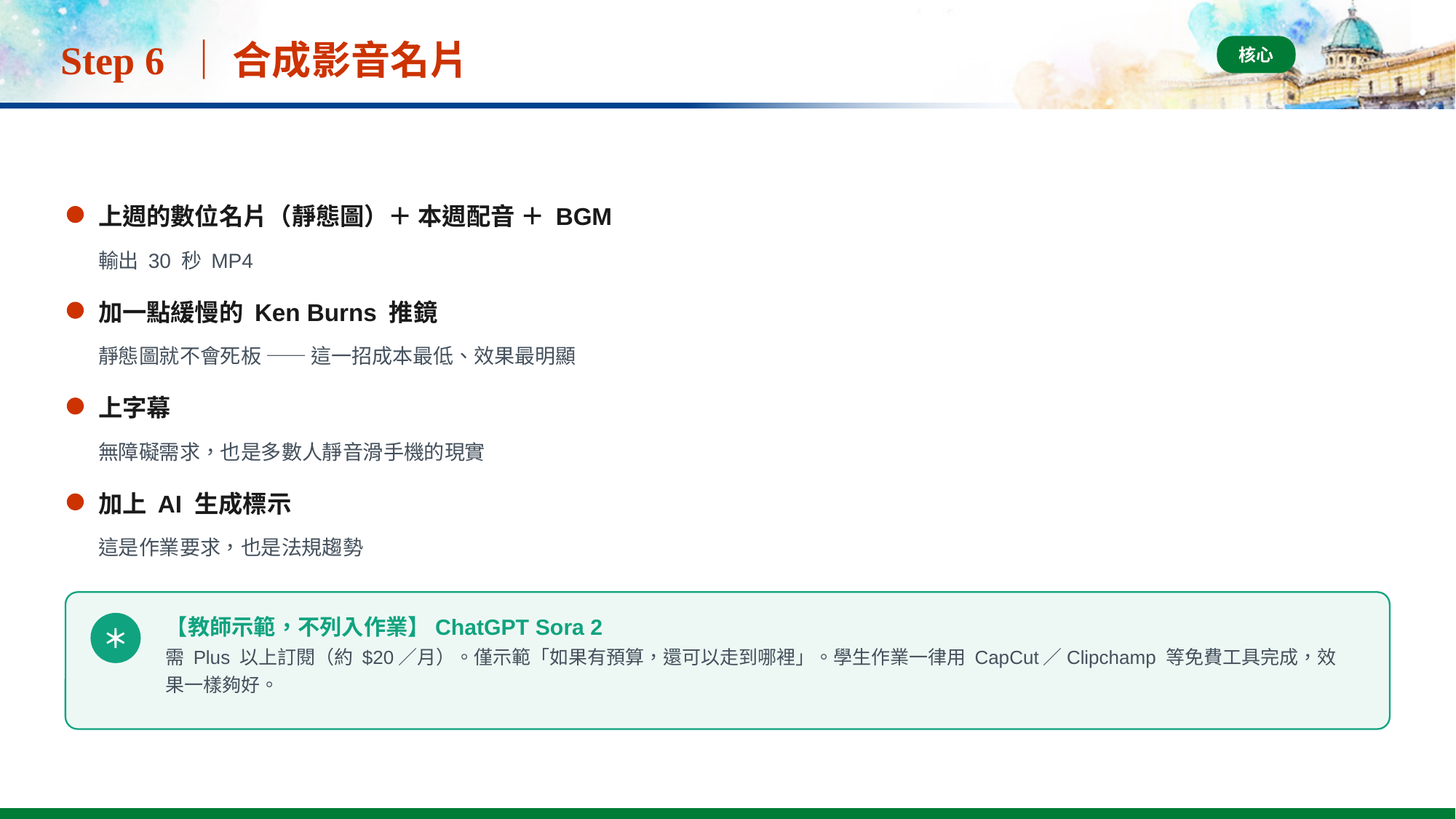

# Step 6 ｜ 合成影音名片
核心
上週的數位名片（靜態圖）＋ 本週配音 ＋ BGM

輸出 30 秒 MP4
加一點緩慢的 Ken Burns 推鏡

靜態圖就不會死板 —— 這一招成本最低、效果最明顯
上字幕

無障礙需求，也是多數人靜音滑手機的現實
加上 AI 生成標示

這是作業要求，也是法規趨勢

【教師示範，不列入作業】ChatGPT Sora 2
＊
需 Plus 以上訂閱（約 $20／月）。僅示範「如果有預算，還可以走到哪裡」。學生作業一律用 CapCut／Clipchamp 等免費工具完成，效果一樣夠好。